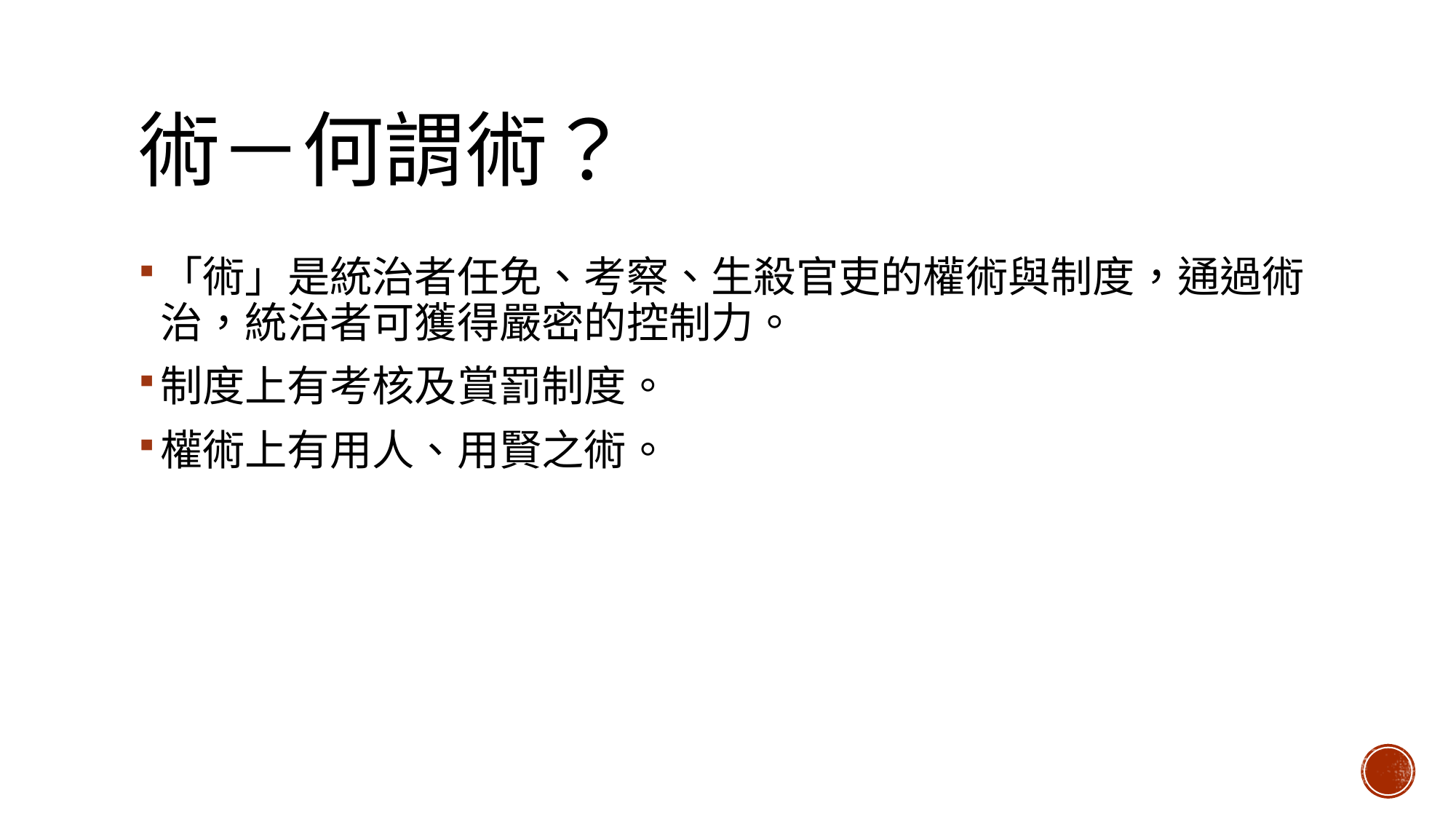

# 術－何謂術？
「術」是統治者任免、考察、生殺官吏的權術與制度，通過術治，統治者可獲得嚴密的控制力。
制度上有考核及賞罰制度。
權術上有用人、用賢之術。